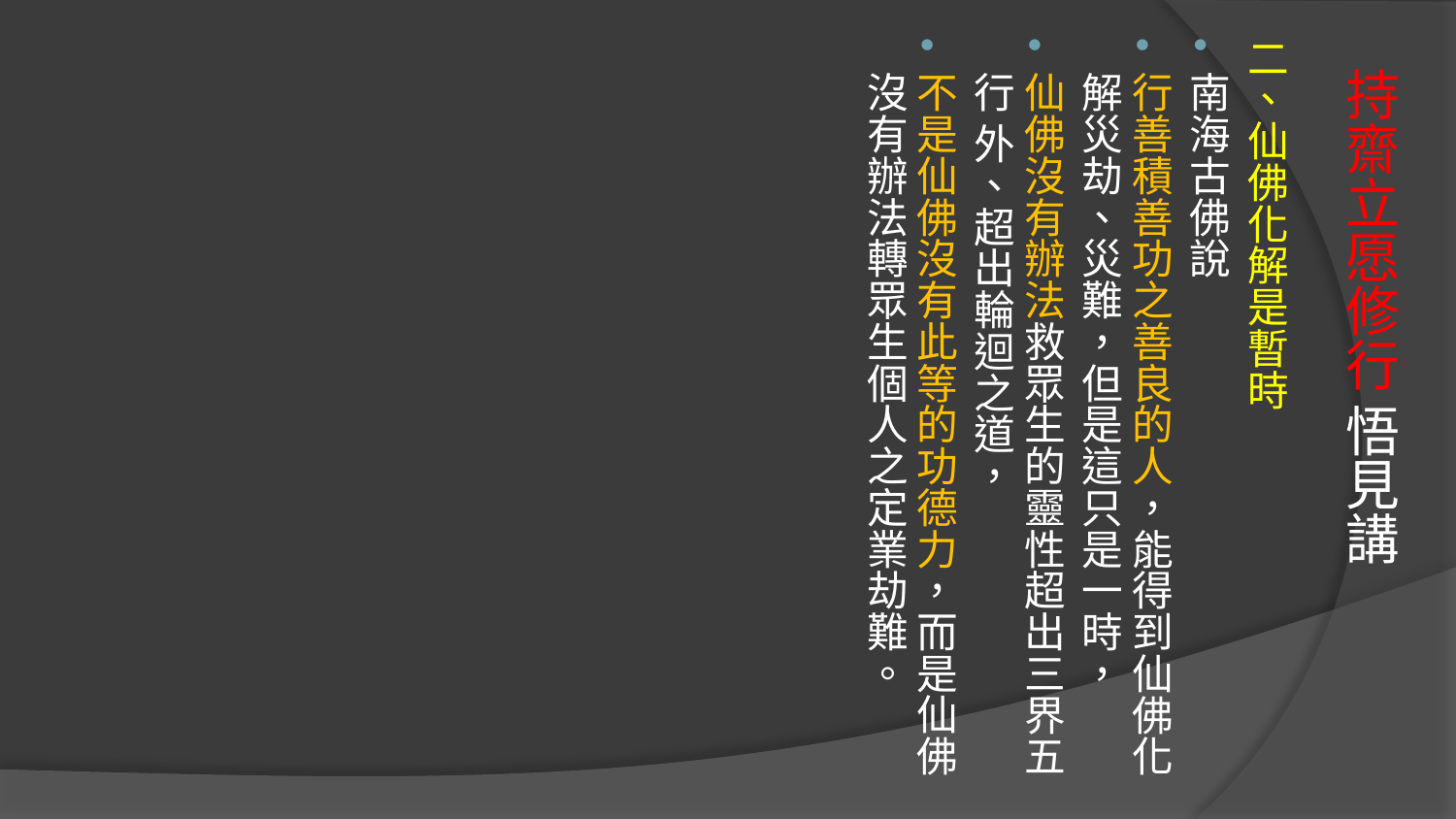

二、仙佛化解是暫時
南海古佛說
行善積善功之善良的人，能得到仙佛化解災劫、災難，但是這只是一時，
仙佛沒有辦法救眾生的靈性超出三界五行 外、超出輪迴之道，
不是仙佛沒有此等的功德力，而是仙佛沒有辦法轉眾生個人之定業劫難。

# 持齋立愿修行 悟見講